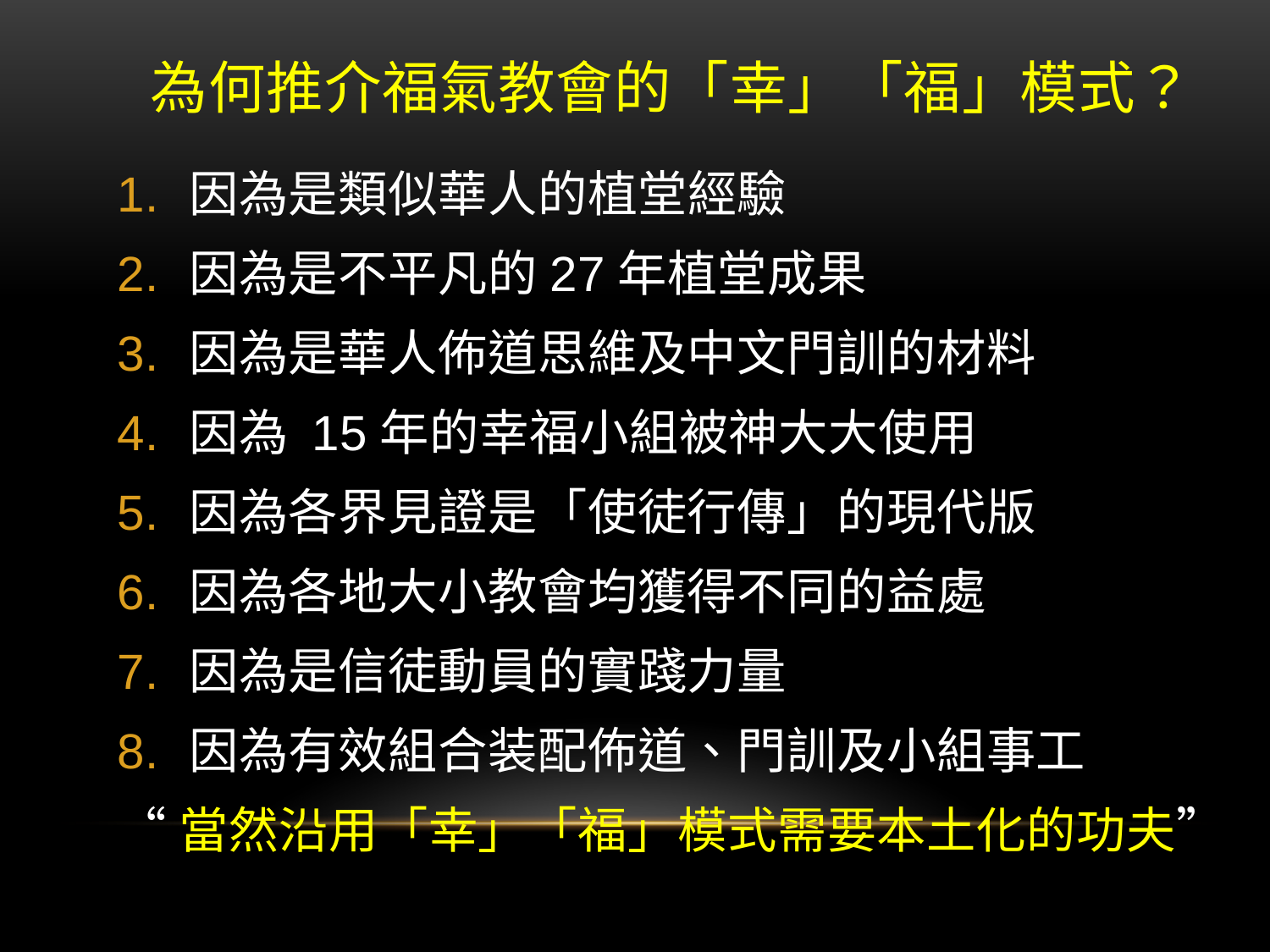

# 為何推介福氣教會的「幸」「福」模式？
因為是類似華人的植堂經驗
因為是不平凡的27年植堂成果
因為是華人佈道思維及中文門訓的材料
因為 15年的幸福小組被神大大使用
因為各界見證是「使徒行傳」的現代版
因為各地大小教會均獲得不同的益處
因為是信徒動員的實踐力量
因為有效組合装配佈道、門訓及小組事工
“當然沿用「幸」「福」模式需要本土化的功夫”